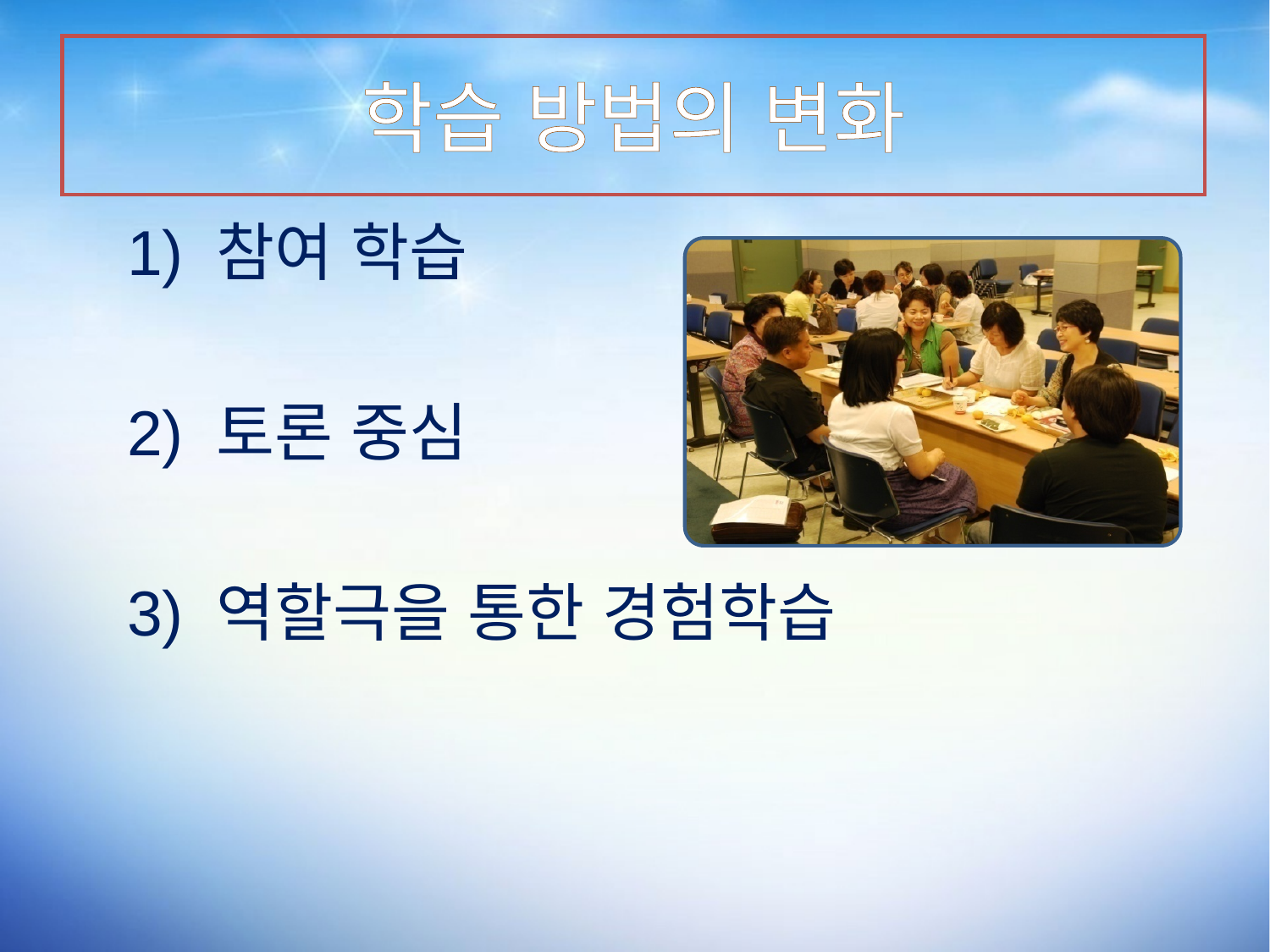

학습 방법의 변화
1) 참여 학습

2) 토론 중심
3) 역할극을 통한 경험학습